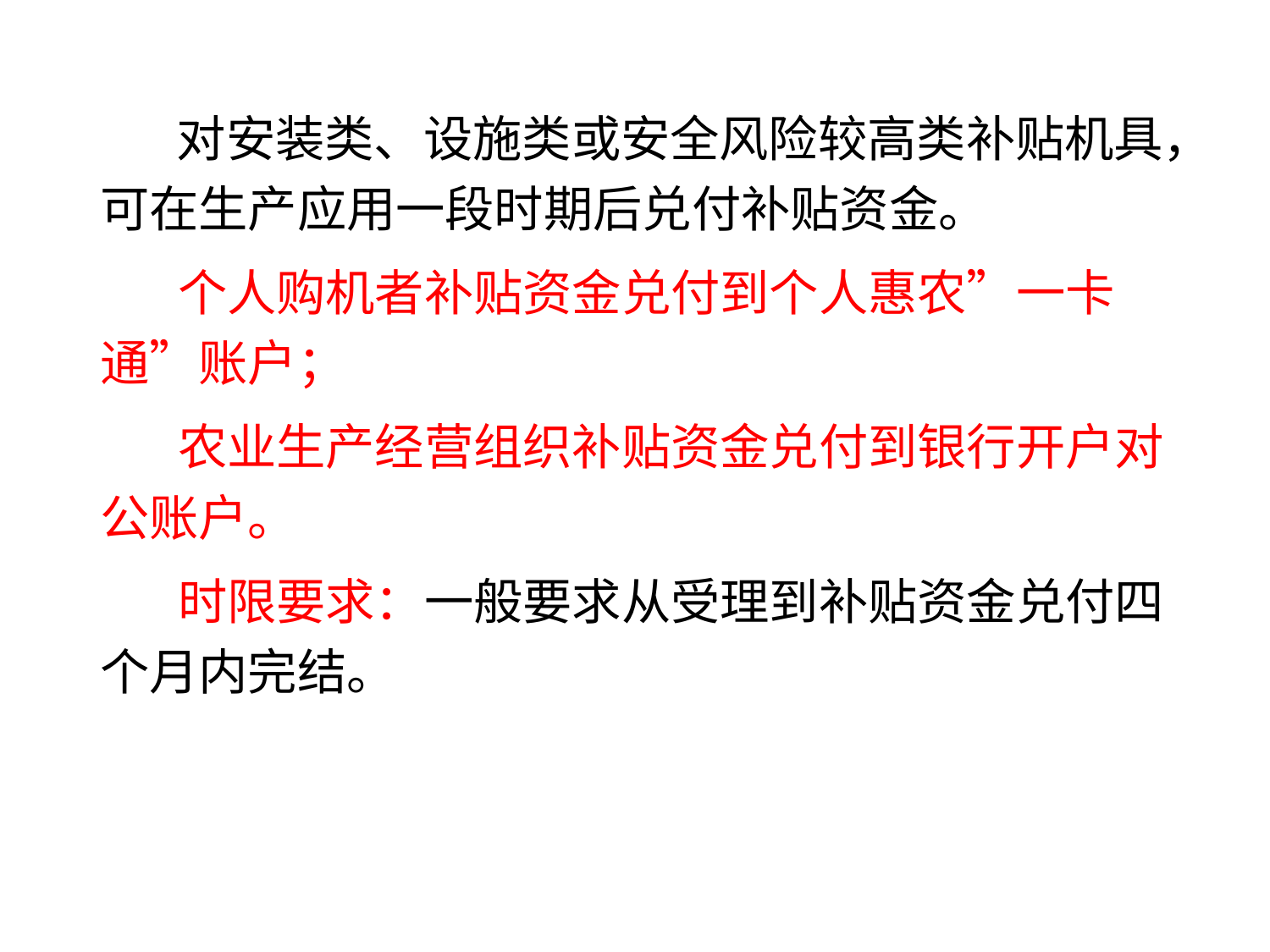

对安装类、设施类或安全风险较高类补贴机具，可在生产应用一段时期后兑付补贴资金。
      个人购机者补贴资金兑付到个人惠农”一卡通”账户；
      农业生产经营组织补贴资金兑付到银行开户对公账户。
      时限要求：一般要求从受理到补贴资金兑付四个月内完结。